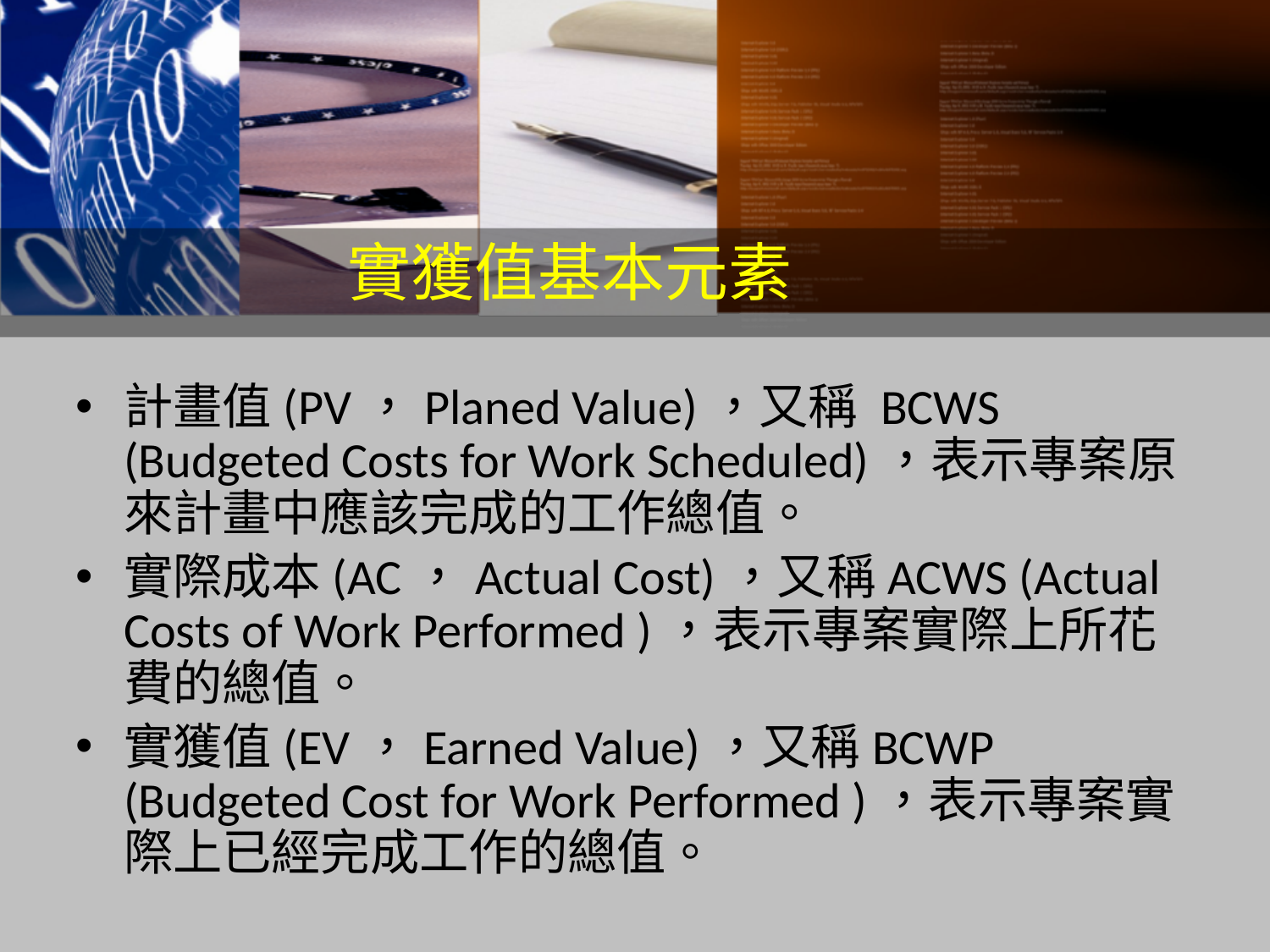

實獲值基本元素
計畫值(PV，Planed Value)，又稱 BCWS (Budgeted Costs for Work Scheduled)，表示專案原來計畫中應該完成的工作總值。
實際成本(AC，Actual Cost)，又稱ACWS (Actual Costs of Work Performed )，表示專案實際上所花費的總值。
實獲值(EV，Earned Value)，又稱BCWP (Budgeted Cost for Work Performed )，表示專案實際上已經完成工作的總值。